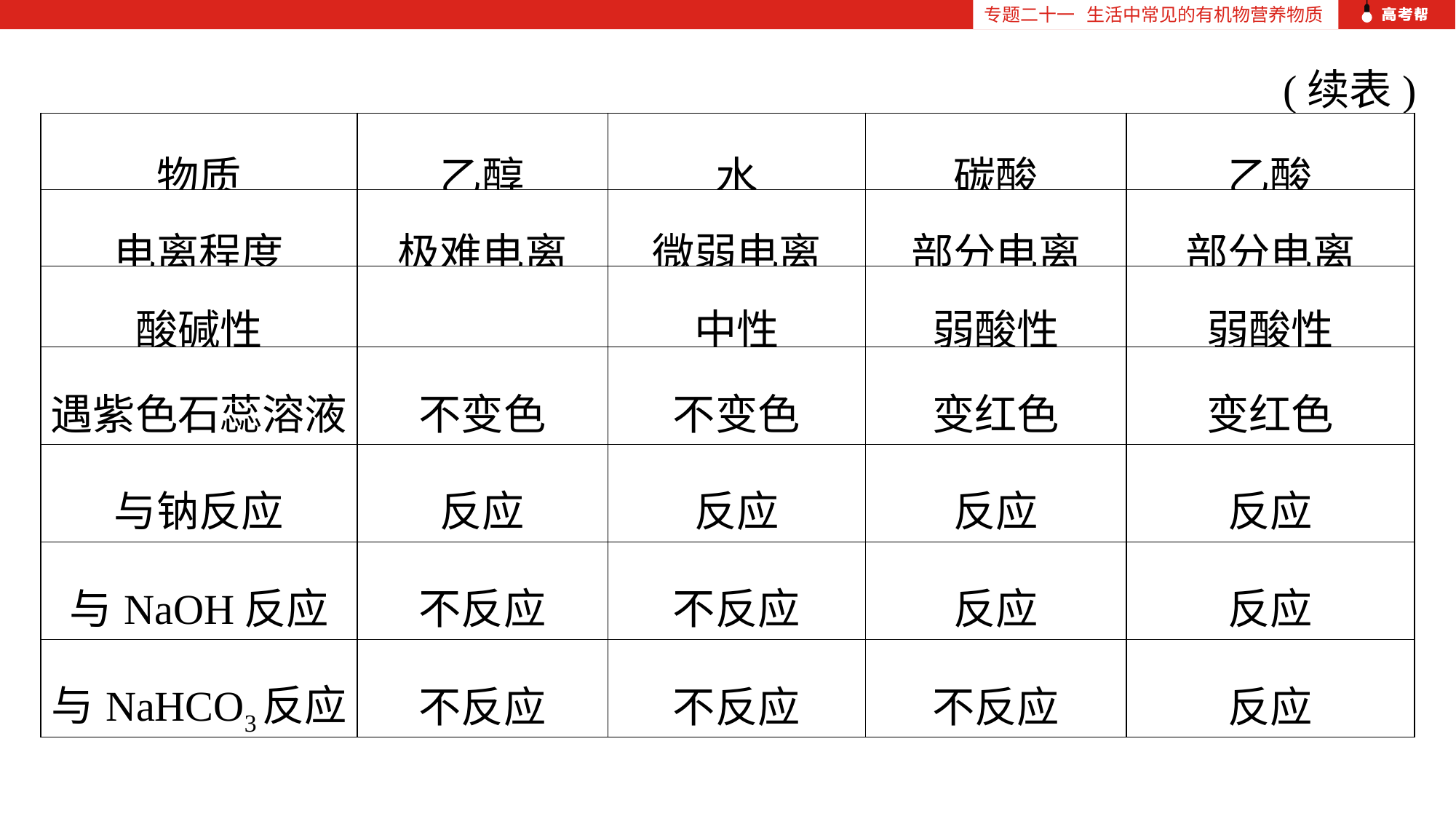

专题二十一   生活中常见的有机物营养物质
(续表)
| 物质 | 乙醇 | 水 | 碳酸 | 乙酸 |
| --- | --- | --- | --- | --- |
| 电离程度 | 极难电离 | 微弱电离 | 部分电离 | 部分电离 |
| 酸碱性 |  | 中性 | 弱酸性 | 弱酸性 |
| 遇紫色石蕊溶液 | 不变色 | 不变色 | 变红色 | 变红色 |
| 与钠反应 | 反应 | 反应 | 反应 | 反应 |
| 与NaOH反应 | 不反应 | 不反应 | 反应 | 反应 |
| 与NaHCO3反应 | 不反应 | 不反应 | 不反应 | 反应 |